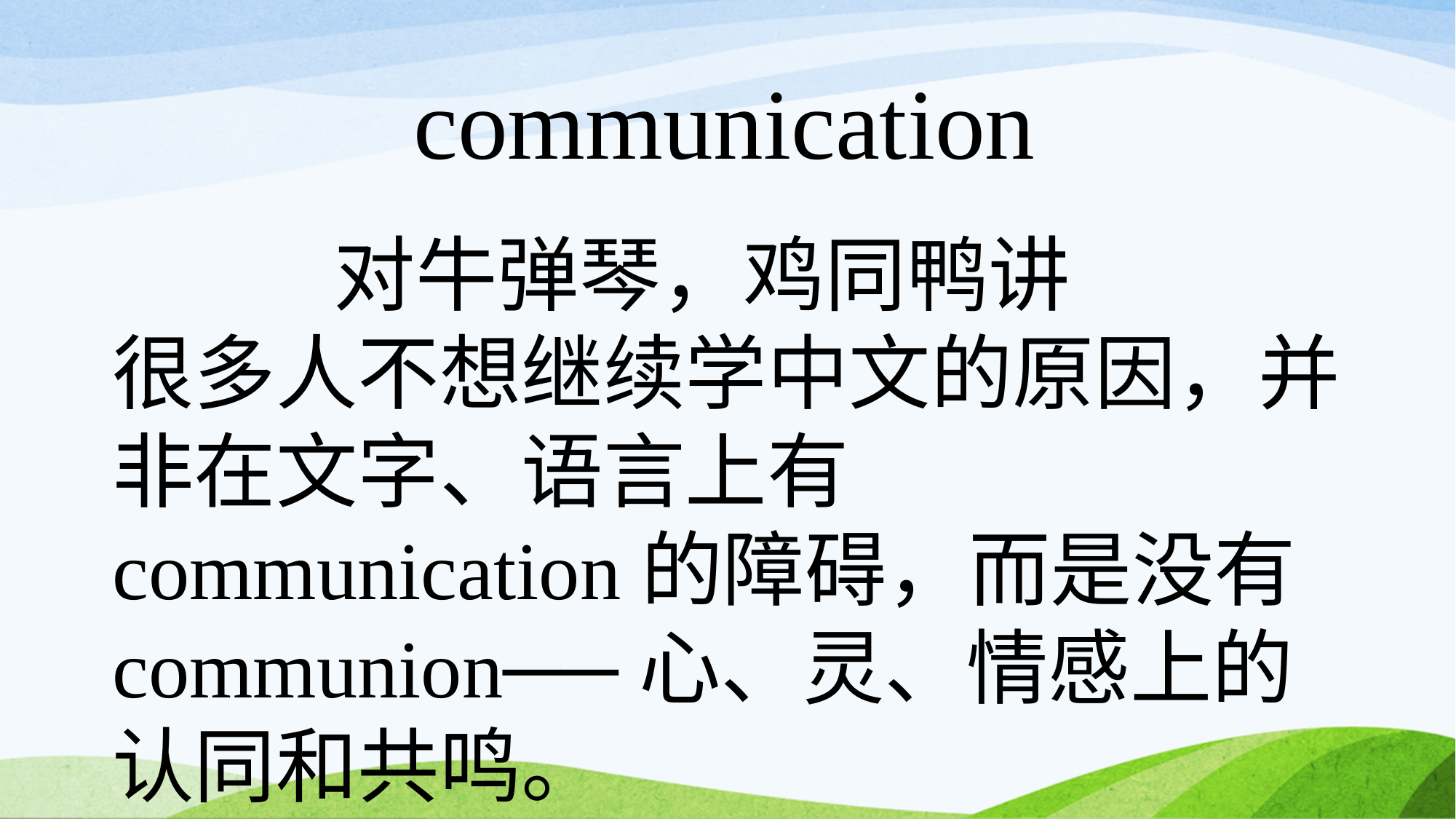

communication

           对牛弹琴，鸡同鸭讲
很多人不想继续学中文的原因，并非在文字、语言上有communication的障碍，而是没有communion──心、灵、情感上的认同和共鸣。